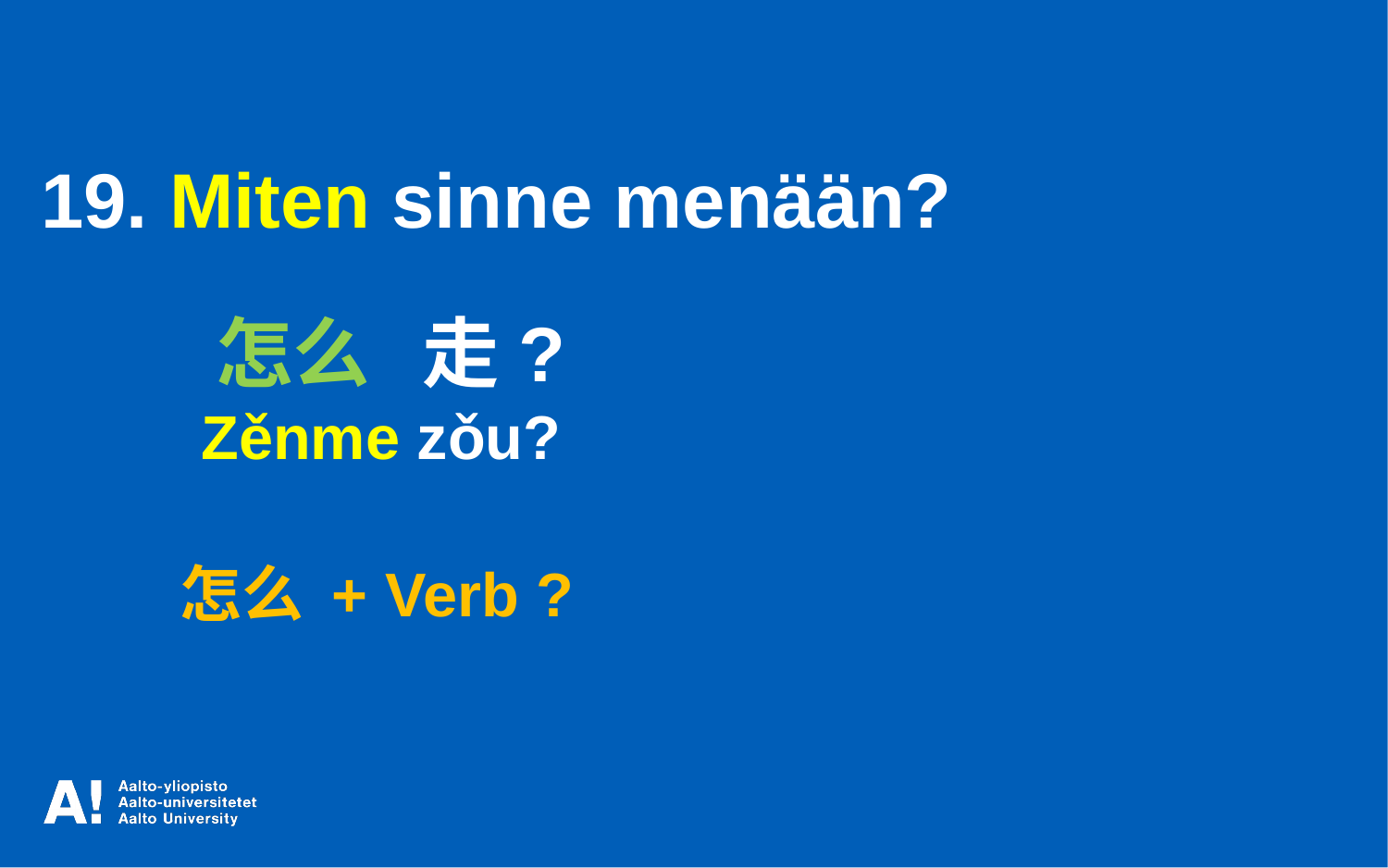

19. Miten sinne menään?

	 怎么   走?
	 Zěnme zǒu?

	怎么 + Verb ?